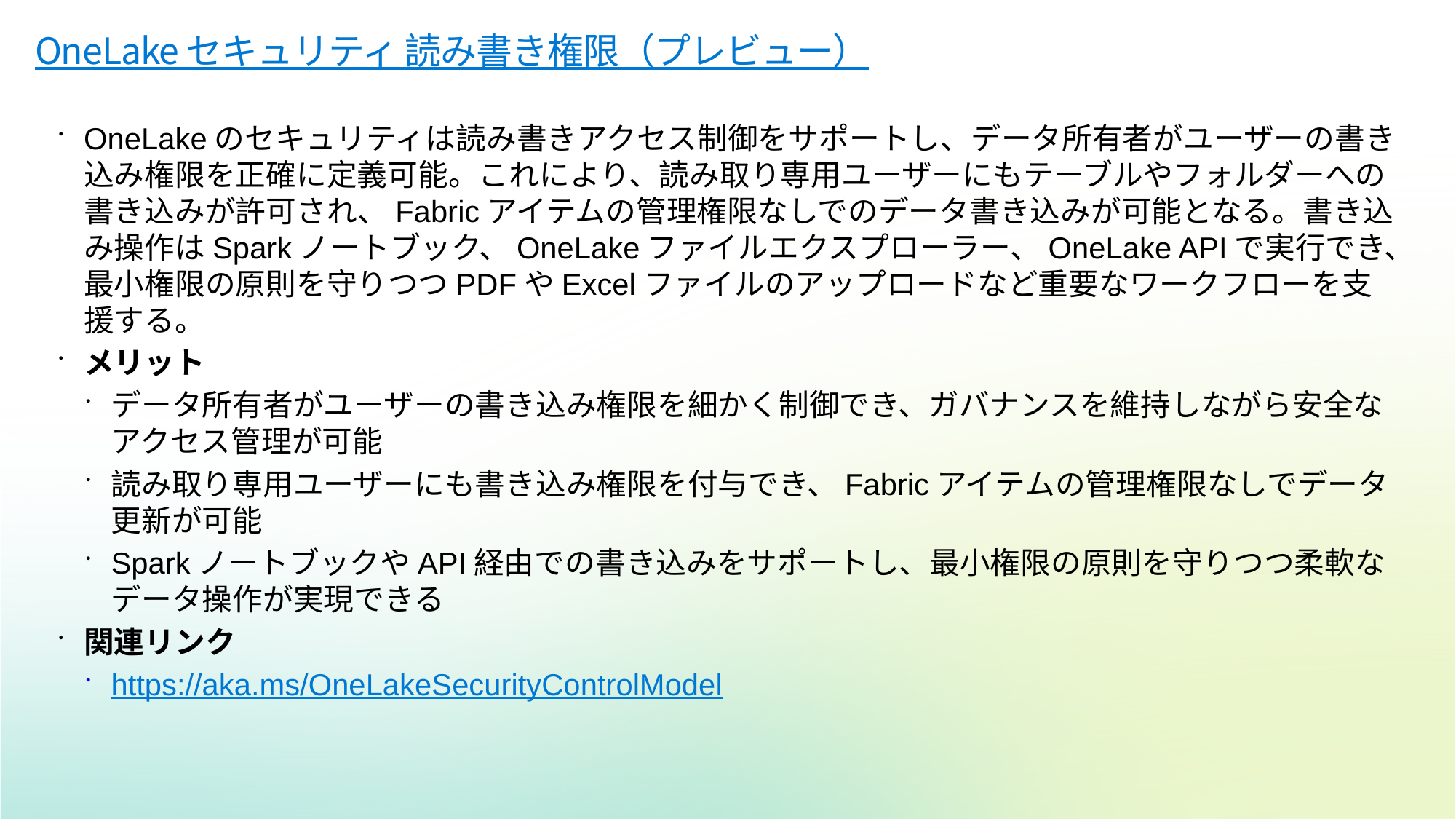

# OneLake セキュリティ 読み書き権限（プレビュー）
OneLakeのセキュリティは読み書きアクセス制御をサポートし、データ所有者がユーザーの書き込み権限を正確に定義可能。これにより、読み取り専用ユーザーにもテーブルやフォルダーへの書き込みが許可され、Fabricアイテムの管理権限なしでのデータ書き込みが可能となる。書き込み操作はSparkノートブック、OneLakeファイルエクスプローラー、OneLake APIで実行でき、最小権限の原則を守りつつPDFやExcelファイルのアップロードなど重要なワークフローを支援する。
メリット
データ所有者がユーザーの書き込み権限を細かく制御でき、ガバナンスを維持しながら安全なアクセス管理が可能
読み取り専用ユーザーにも書き込み権限を付与でき、Fabricアイテムの管理権限なしでデータ更新が可能
SparkノートブックやAPI経由での書き込みをサポートし、最小権限の原則を守りつつ柔軟なデータ操作が実現できる
関連リンク
https://aka.ms/OneLakeSecurityControlModel